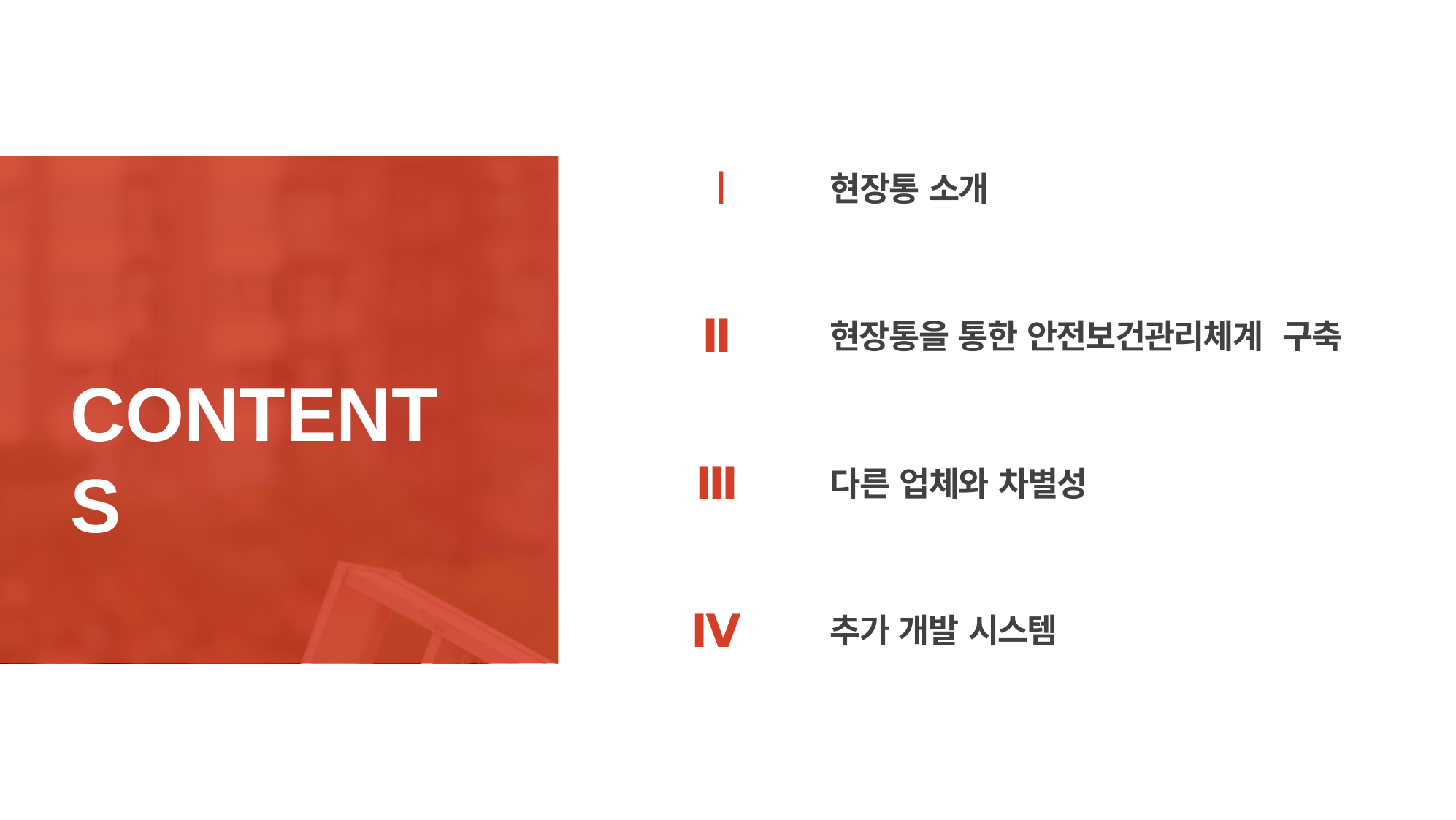

Ⅰ
현장통 소개
Ⅱ
현장통을 통한 안전보건관리체계  구축
CONTENTS
Ⅲ
다른 업체와 차별성
Ⅳ
추가 개발 시스템